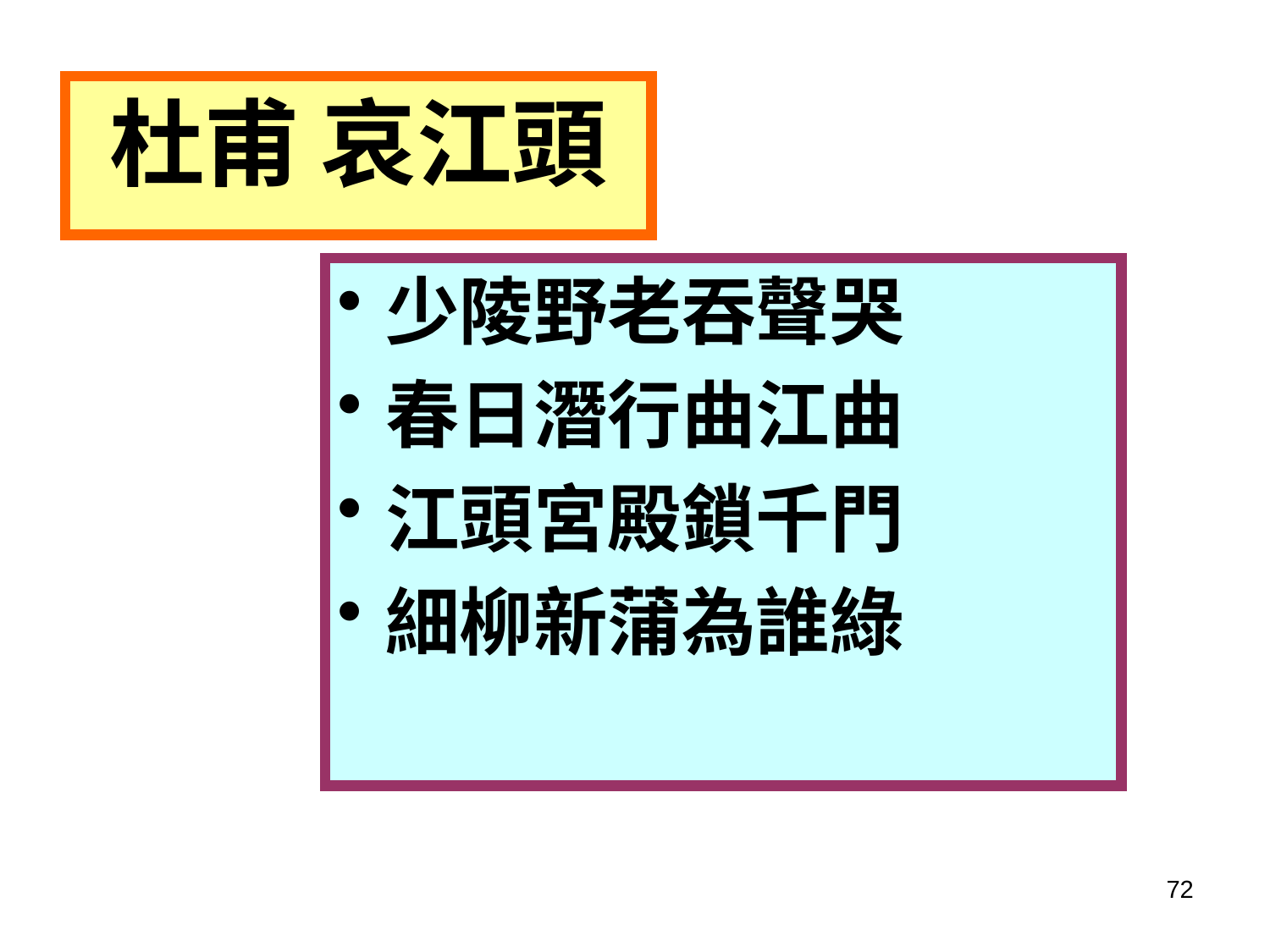

# 杜甫 哀江頭
少陵野老吞聲哭
春日潛行曲江曲
江頭宮殿鎖千門
細柳新蒲為誰綠
72